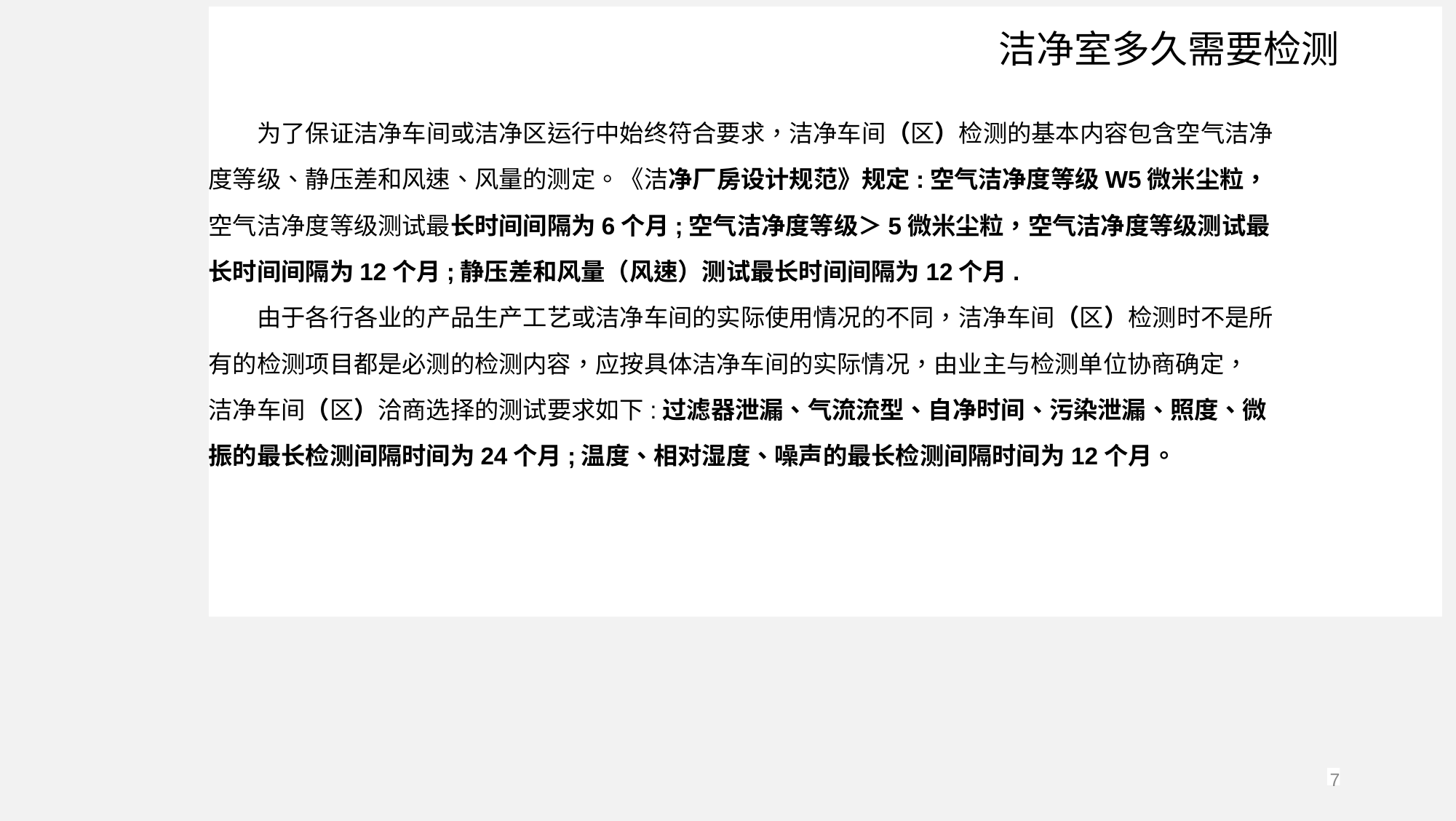

洁净室多久需要检测
为了保证洁净车间或洁净区运行中始终符合要求，洁净车间（区）检测的基本内容包含空气洁净
度等级、静压差和风速、风量的测定。《洁净厂房设计规范》规定:空气洁净度等级W5微米尘粒，
空气洁净度等级测试最长时间间隔为6个月;空气洁净度等级＞5微米尘粒，空气洁净度等级测试最
长时间间隔为12个月;静压差和风量（风速）测试最长时间间隔为12个月.
由于各行各业的产品生产工艺或洁净车间的实际使用情况的不同，洁净车间（区）检测时不是所
有的检测项目都是必测的检测内容，应按具体洁净车间的实际情况，由业主与检测单位协商确定，
洁净车间（区）洽商选择的测试要求如下:过滤器泄漏、气流流型、自净时间、污染泄漏、照度、微
振的最长检测间隔时间为24个月;温度、相对湿度、噪声的最长检测间隔时间为12个月。
7